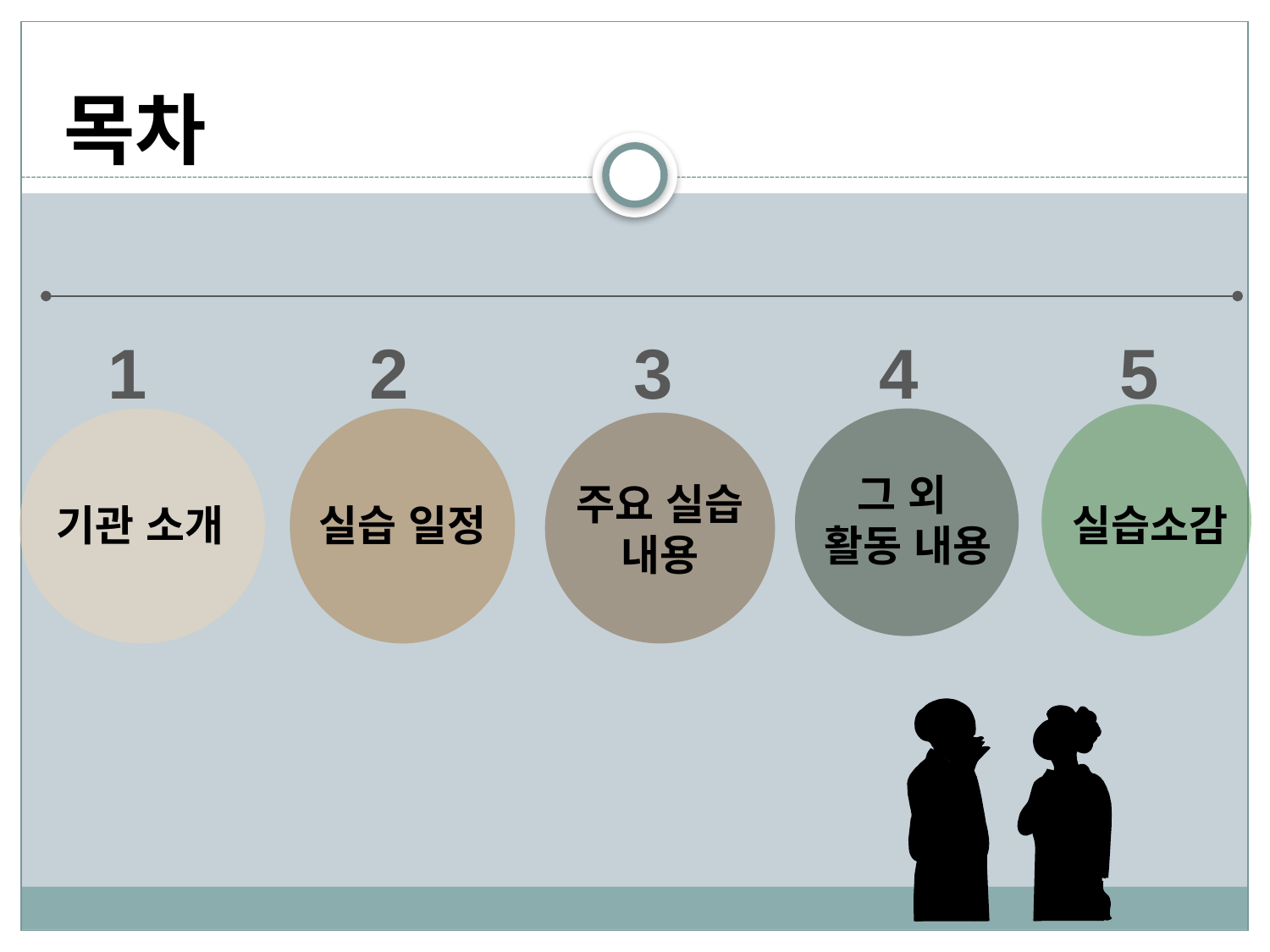

# 목차
1
2
3
4
5

그 외
활동 내용
주요 실습 내용
기관 소개
실습소감
실습 일정